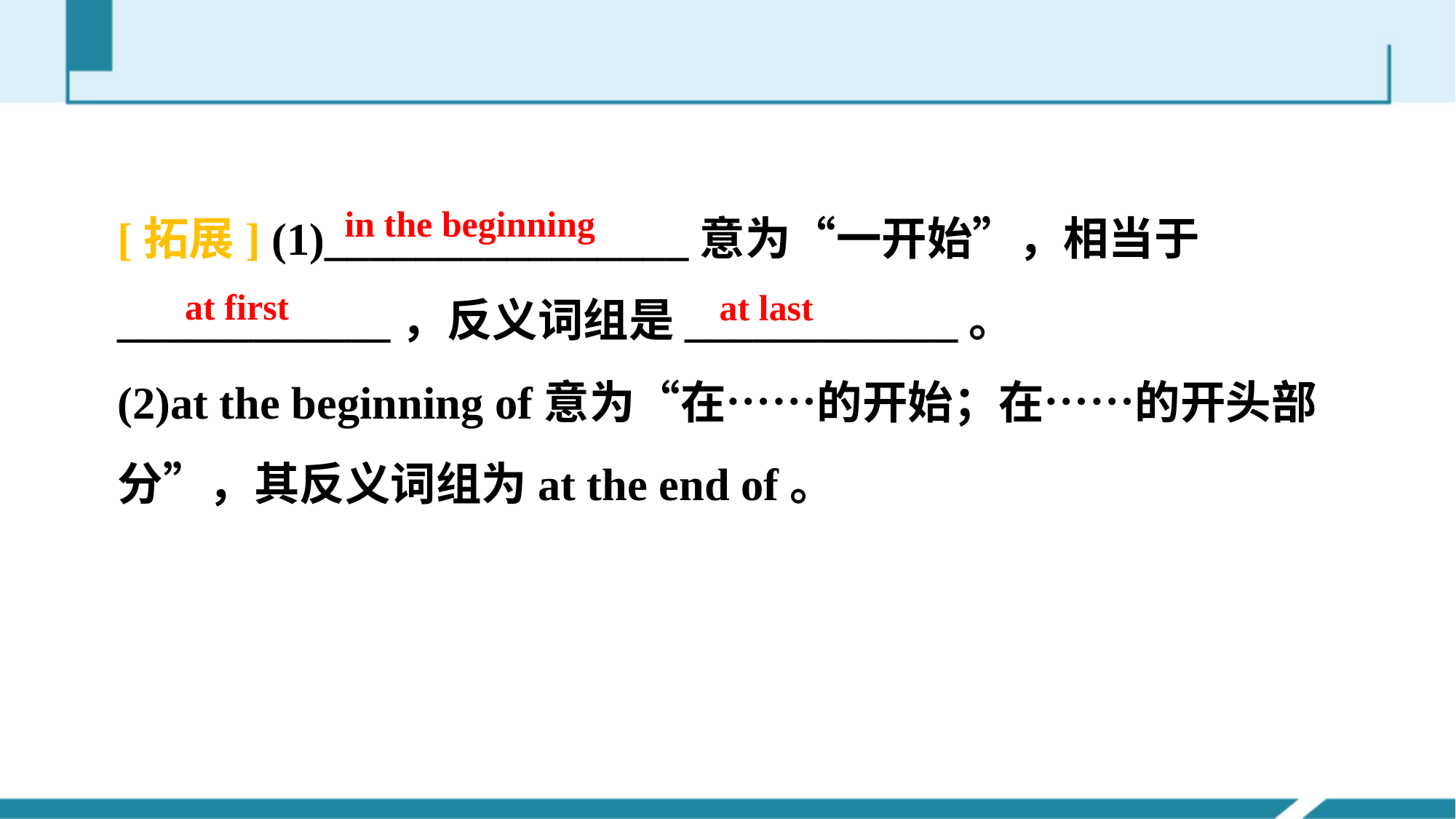

[拓展] (1)________________意为“一开始”，相当于____________，反义词组是____________。
(2)at the beginning of意为“在……的开始；在……的开头部分”，其反义词组为at the end of。
in the beginning
at first
at last